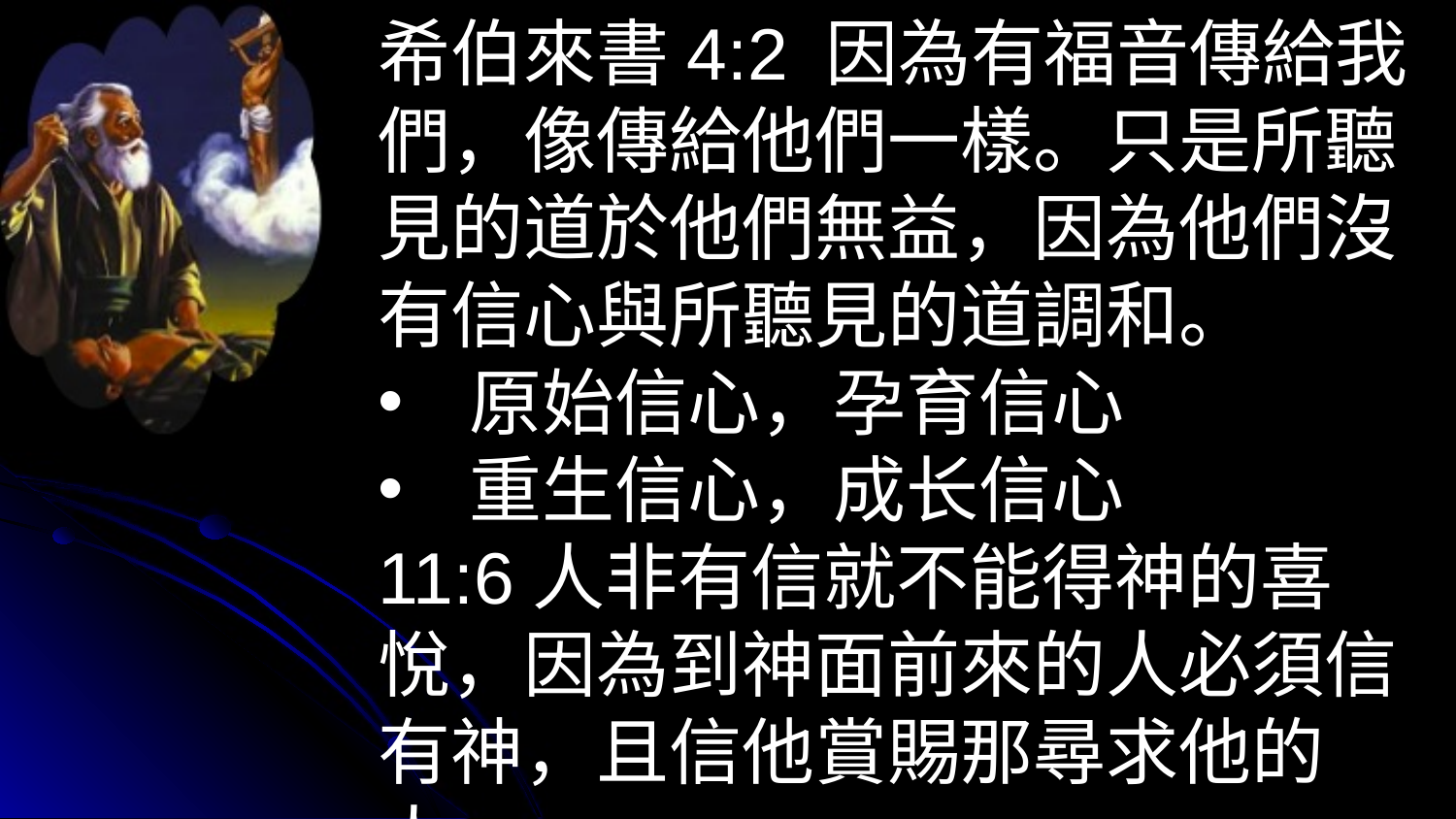

希伯來書4:2 因為有福音傳給我們，像傳給他們一樣。只是所聽見的道於他們無益，因為他們沒有信心與所聽見的道調和。
原始信心，孕育信心
重生信心，成长信心
11:6人非有信就不能得神的喜悅，因為到神面前來的人必須信有神，且信他賞賜那尋求他的人。